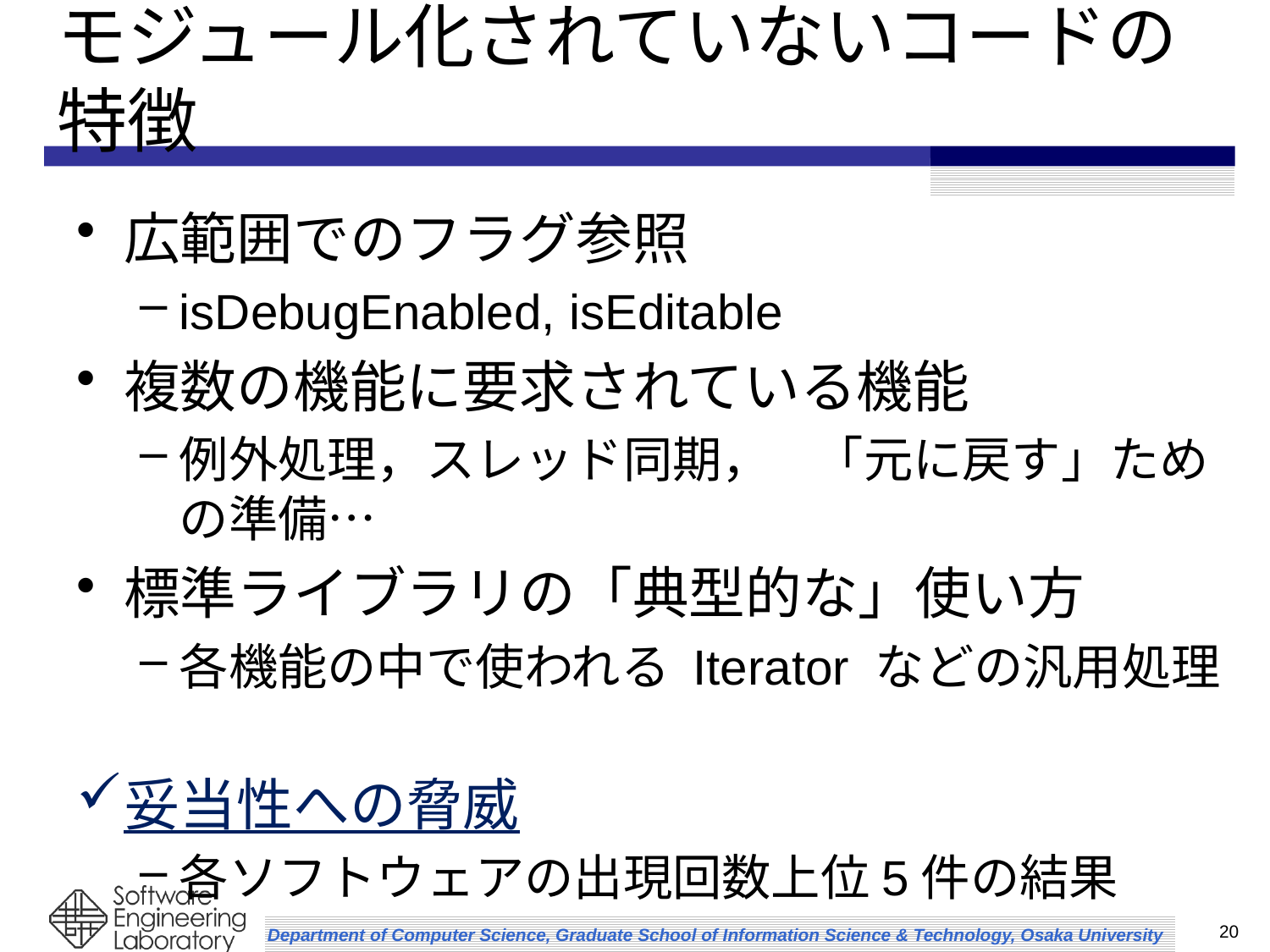

# モジュール化されていないコードの特徴
広範囲でのフラグ参照
isDebugEnabled, isEditable
複数の機能に要求されている機能
例外処理，スレッド同期，	「元に戻す」ための準備…
標準ライブラリの「典型的な」使い方
各機能の中で使われる Iterator などの汎用処理

妥当性への脅威
各ソフトウェアの出現回数上位5件の結果
20